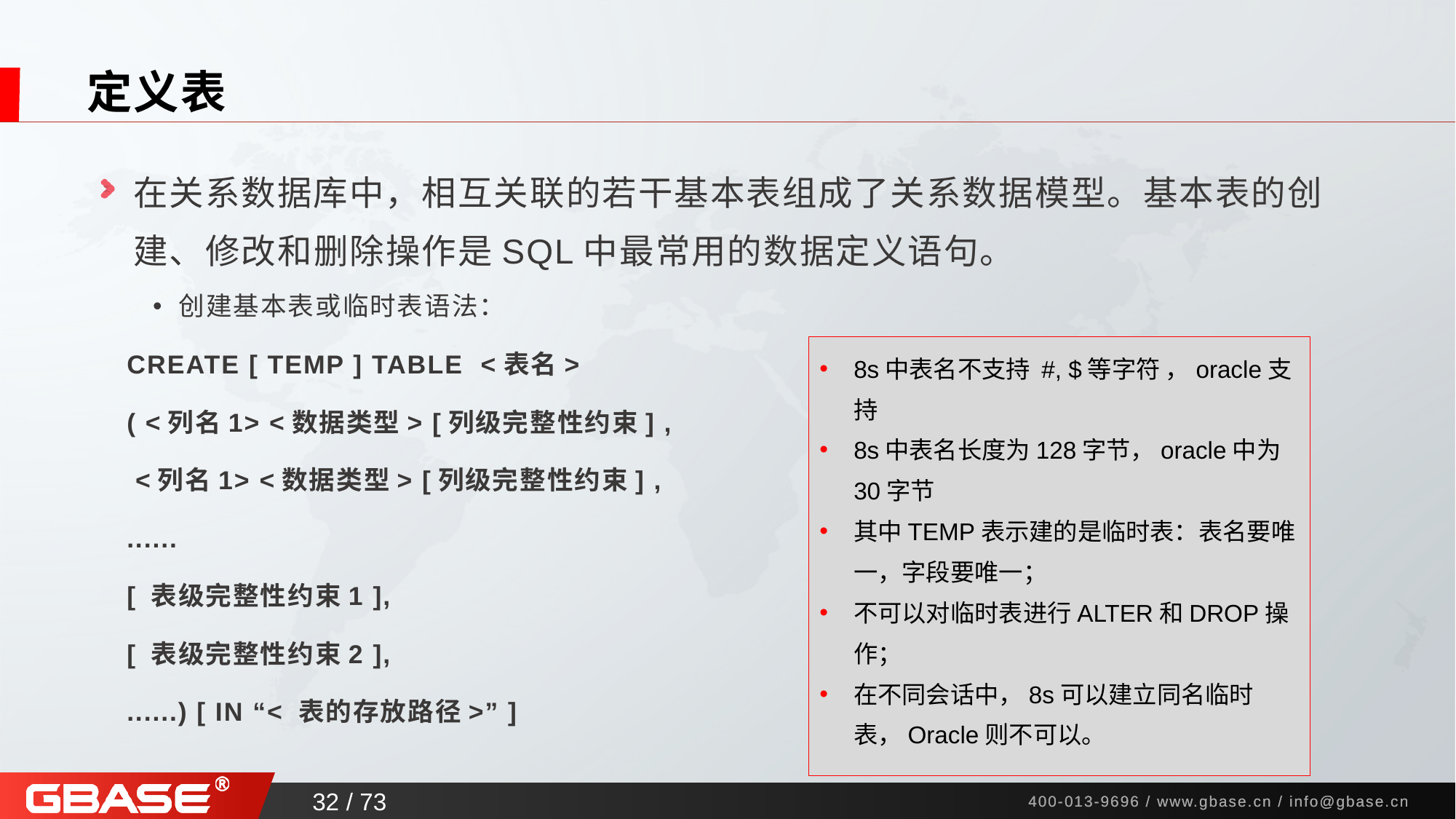

# 定义表
在关系数据库中，相互关联的若干基本表组成了关系数据模型。基本表的创建、修改和删除操作是SQL中最常用的数据定义语句。
创建基本表或临时表语法：
CREATE [ TEMP ] TABLE  <表名>
( <列名1> <数据类型> [列级完整性约束] ,
 <列名1> <数据类型> [列级完整性约束] ,
......
[ 表级完整性约束1 ],
[ 表级完整性约束2 ],
......) [ IN “< 表的存放路径>” ]

8s中表名不支持 #, $等字符 ，oracle支持
8s中表名长度为128字节，oracle中为30字节
其中TEMP表示建的是临时表：表名要唯一，字段要唯一；
不可以对临时表进行ALTER和DROP操作；
在不同会话中，8s可以建立同名临时表，Oracle则不可以。